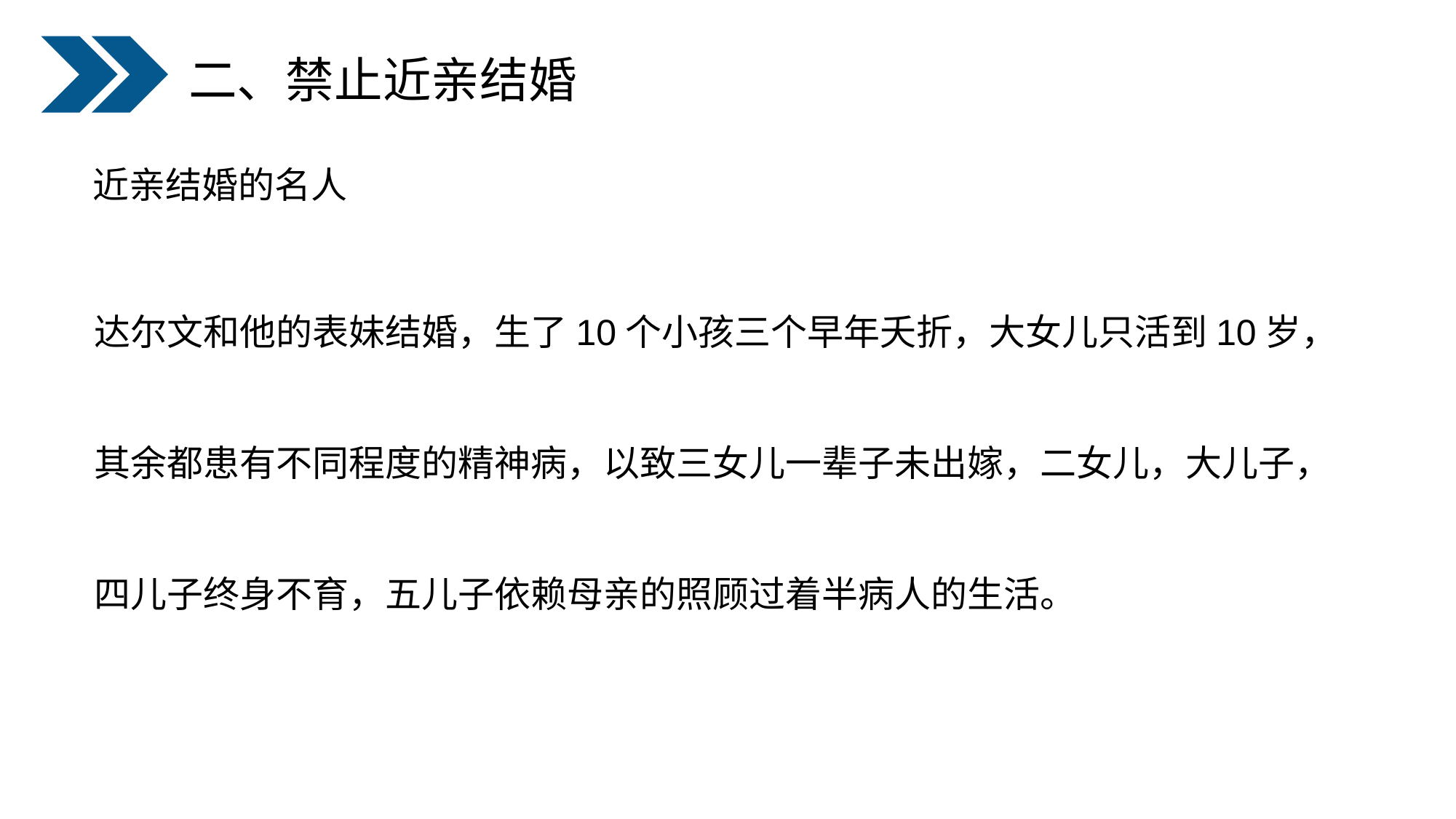

二、禁止近亲结婚
近亲结婚的名人
达尔文和他的表妹结婚，生了10个小孩三个早年夭折，大女儿只活到10岁，其余都患有不同程度的精神病，以致三女儿一辈子未出嫁，二女儿，大儿子，四儿子终身不育，五儿子依赖母亲的照顾过着半病人的生活。